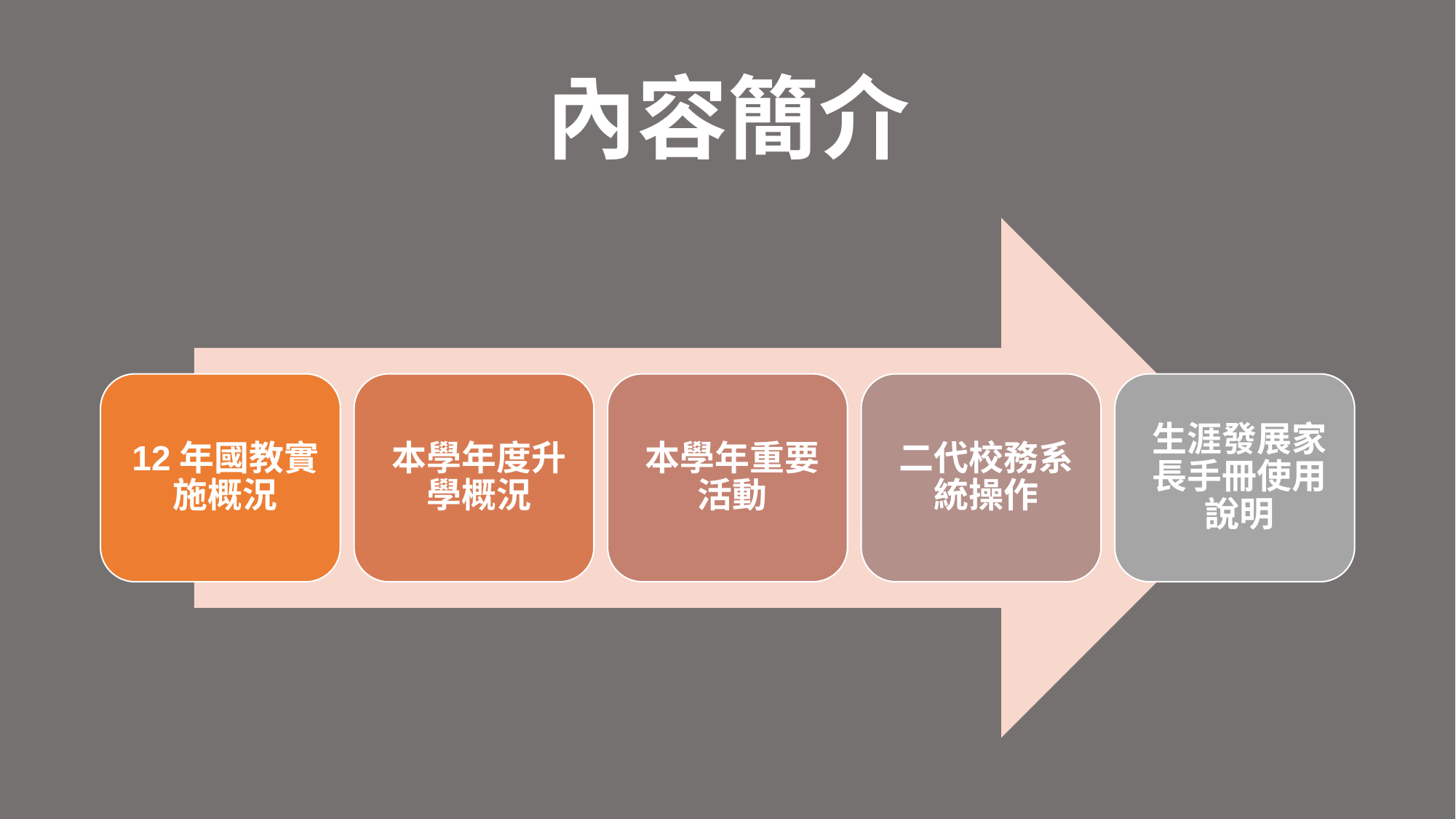

# 內容簡介
12年國教實施概況
本學年度升學概況
本學年重要活動
二代校務系統操作
生涯發展家長手冊使用說明